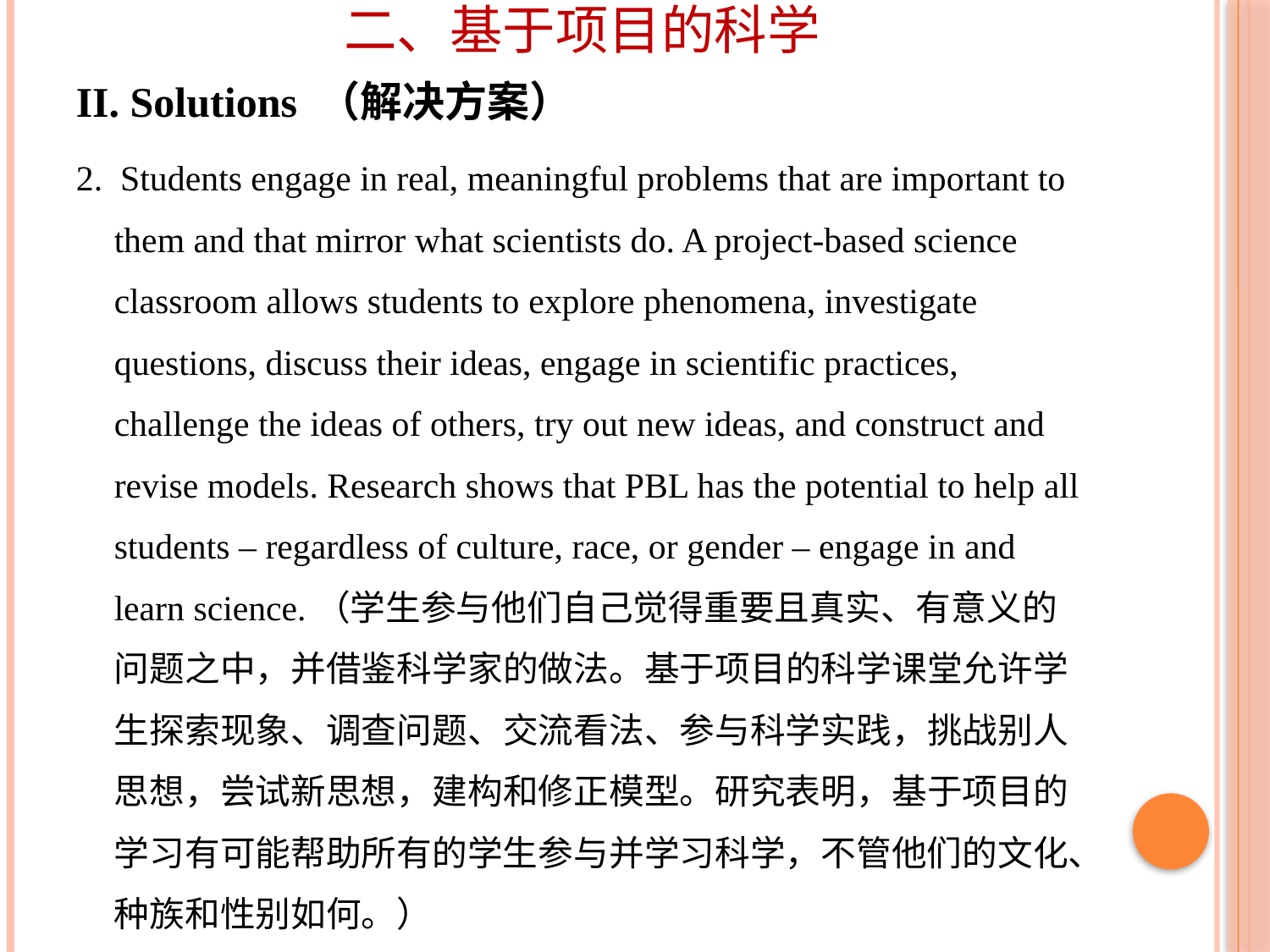

# 二、基于项目的科学
II. Solutions （解决方案）
2.  Students engage in real, meaningful problems that are important to them and that mirror what scientists do. A project-based science classroom allows students to explore phenomena, investigate questions, discuss their ideas, engage in scientific practices, challenge the ideas of others, try out new ideas, and construct and revise models. Research shows that PBL has the potential to help all students – regardless of culture, race, or gender – engage in and learn science.（学生参与他们自己觉得重要且真实、有意义的问题之中，并借鉴科学家的做法。基于项目的科学课堂允许学生探索现象、调查问题、交流看法、参与科学实践，挑战别人思想，尝试新思想，建构和修正模型。研究表明，基于项目的学习有可能帮助所有的学生参与并学习科学，不管他们的文化、种族和性别如何。）